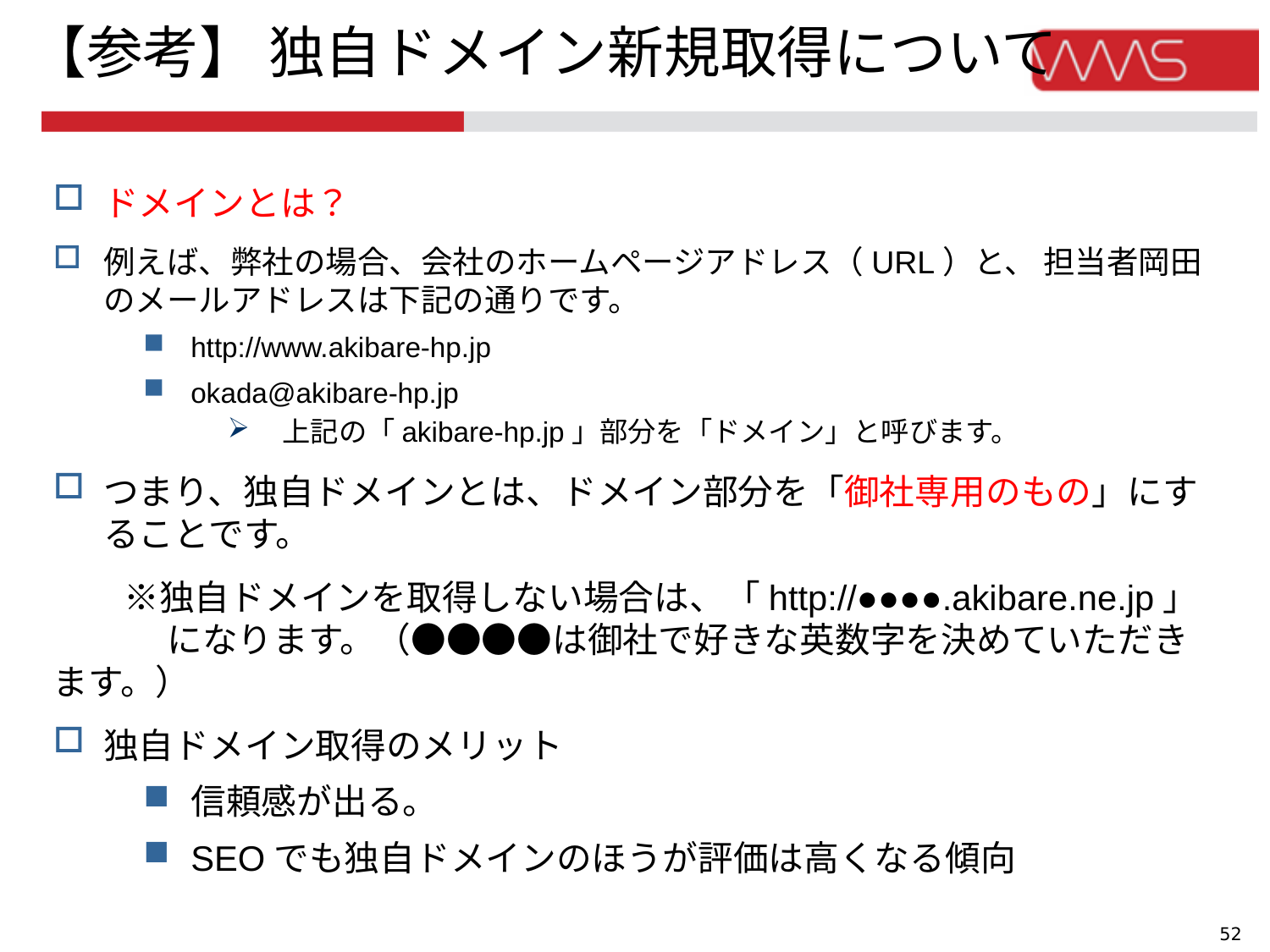

# 【参考】 独自ドメイン新規取得について
ドメインとは？
例えば、弊社の場合、会社のホームページアドレス（URL）と、 担当者岡田のメールアドレスは下記の通りです。
http://www.akibare-hp.jp
okada@akibare-hp.jp
上記の「akibare-hp.jp」部分を「ドメイン」と呼びます。
つまり、独自ドメインとは、ドメイン部分を「御社専用のもの」にすることです。
　　※独自ドメインを取得しない場合は、「http://●●●●.akibare.ne.jp」
　 　　になります。（●●●●は御社で好きな英数字を決めていただきます。）
独自ドメイン取得のメリット
信頼感が出る。
SEOでも独自ドメインのほうが評価は高くなる傾向
52